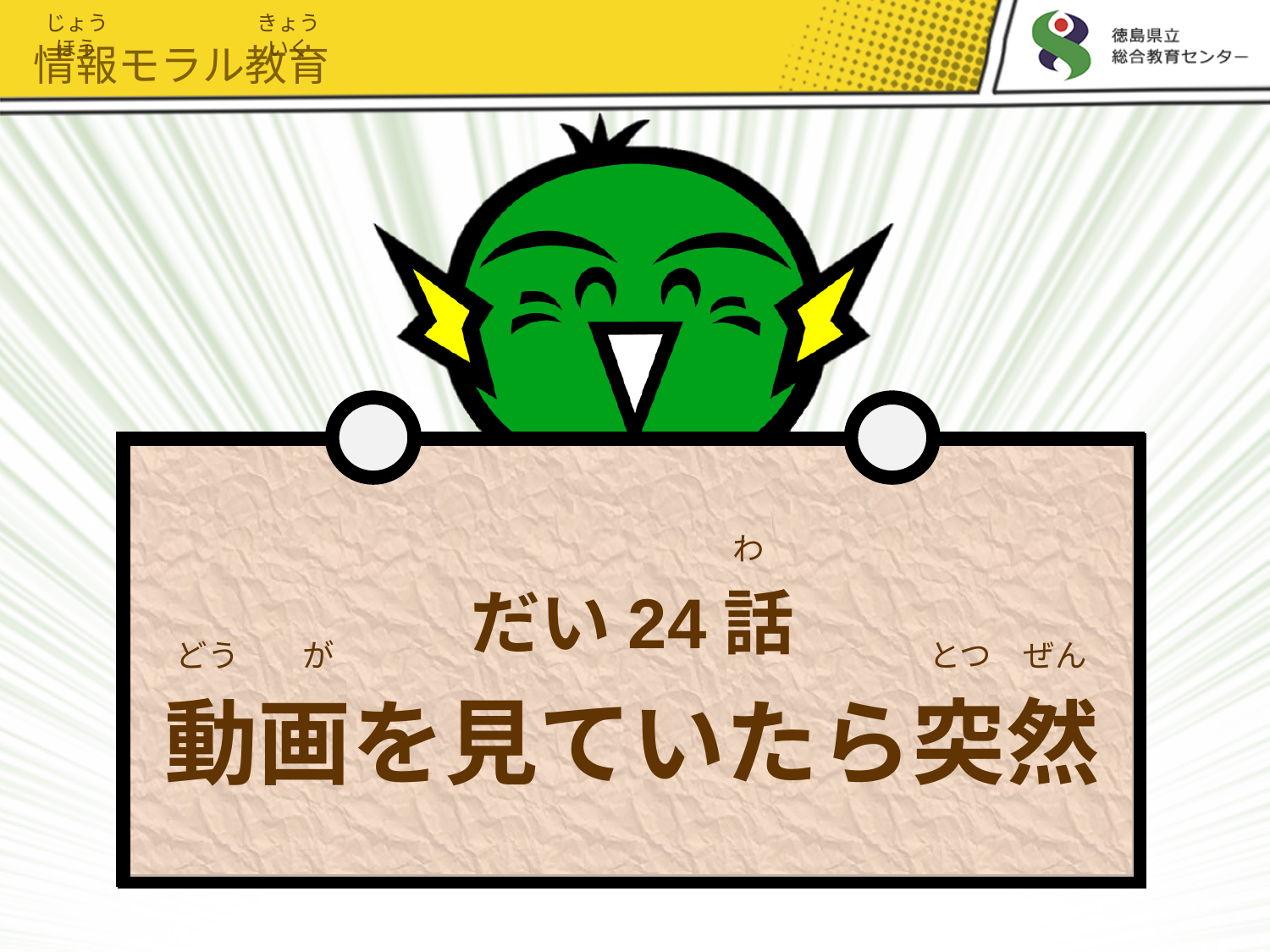

じょうほう
きょういく
情報モラル教育
# だい24話 動画を見ていたら突然
わ
どう　　が
とつ　ぜん